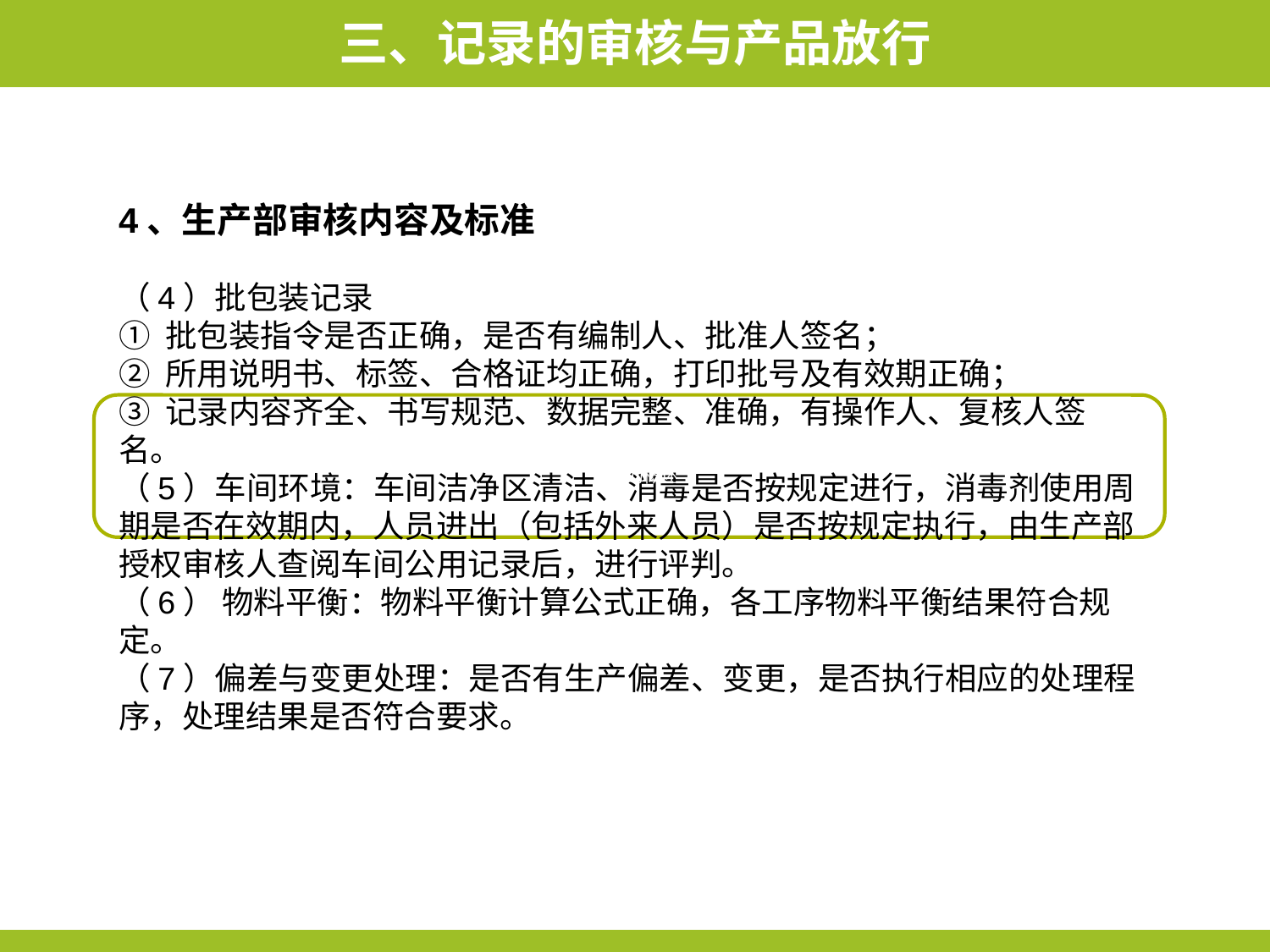

# 三、记录的审核与产品放行
4、生产部审核内容及标准

（4）批包装记录
① 批包装指令是否正确，是否有编制人、批准人签名；
② 所用说明书、标签、合格证均正确，打印批号及有效期正确；
③ 记录内容齐全、书写规范、数据完整、准确，有操作人、复核人签名。
（5）车间环境：车间洁净区清洁、消毒是否按规定进行，消毒剂使用周期是否在效期内，人员进出（包括外来人员）是否按规定执行，由生产部授权审核人查阅车间公用记录后，进行评判。
（6） 物料平衡：物料平衡计算公式正确，各工序物料平衡结果符合规定。
（7）偏差与变更处理：是否有生产偏差、变更，是否执行相应的处理程序，处理结果是否符合要求。
记录的概述